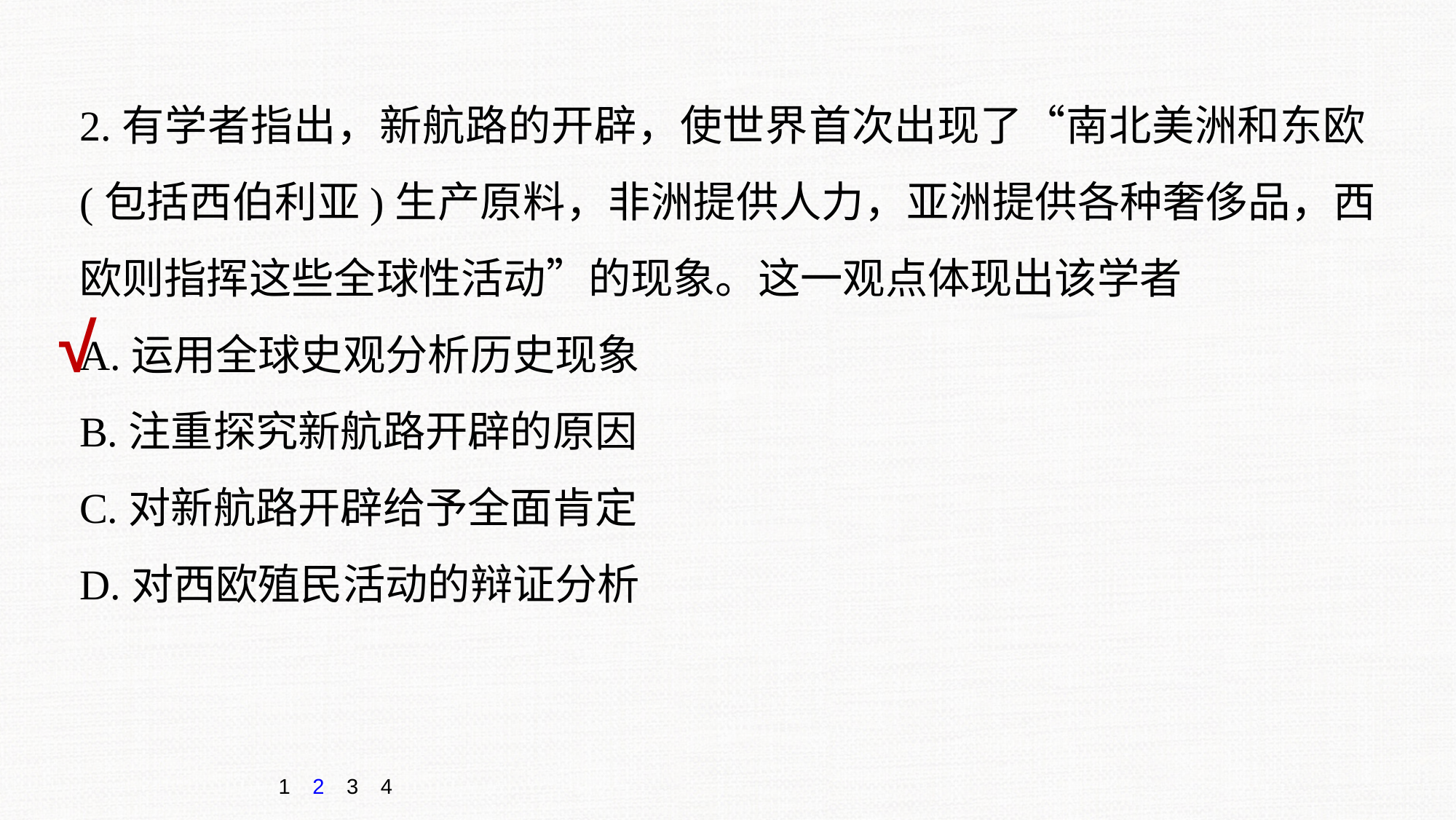

2.有学者指出，新航路的开辟，使世界首次出现了“南北美洲和东欧(包括西伯利亚)生产原料，非洲提供人力，亚洲提供各种奢侈品，西欧则指挥这些全球性活动”的现象。这一观点体现出该学者
A.运用全球史观分析历史现象
B.注重探究新航路开辟的原因
C.对新航路开辟给予全面肯定
D.对西欧殖民活动的辩证分析
√
1
2
3
4